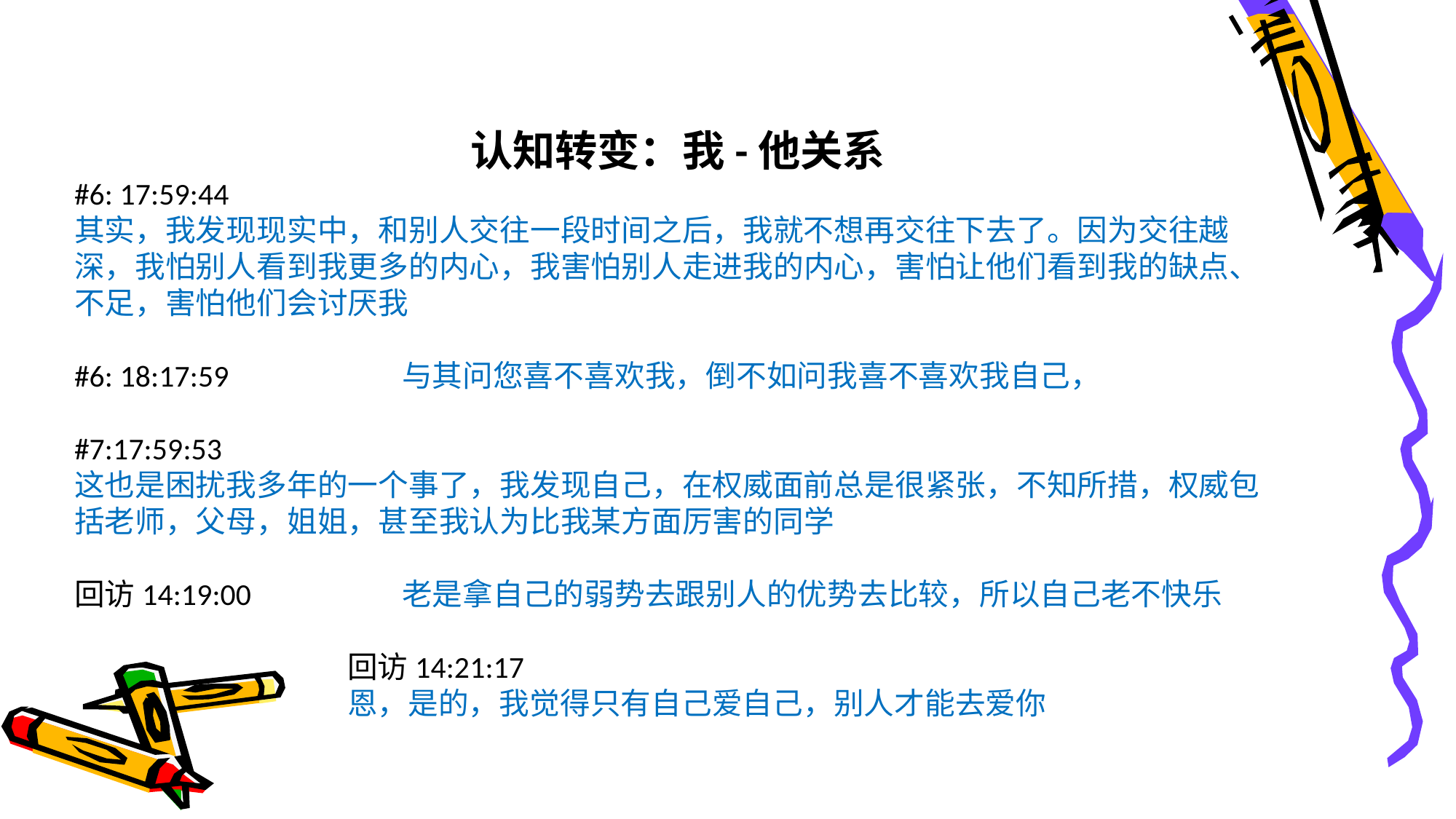

认知转变：我-他关系
#6: 17:59:44
其实，我发现现实中，和别人交往一段时间之后，我就不想再交往下去了。因为交往越深，我怕别人看到我更多的内心，我害怕别人走进我的内心，害怕让他们看到我的缺点、不足，害怕他们会讨厌我

#6: 18:17:59		与其问您喜不喜欢我，倒不如问我喜不喜欢我自己，

#7:17:59:53
这也是困扰我多年的一个事了，我发现自己，在权威面前总是很紧张，不知所措，权威包括老师，父母，姐姐，甚至我认为比我某方面厉害的同学

回访14:19:00		老是拿自己的弱势去跟别人的优势去比较，所以自己老不快乐

回访14:21:17
恩，是的，我觉得只有自己爱自己，别人才能去爱你